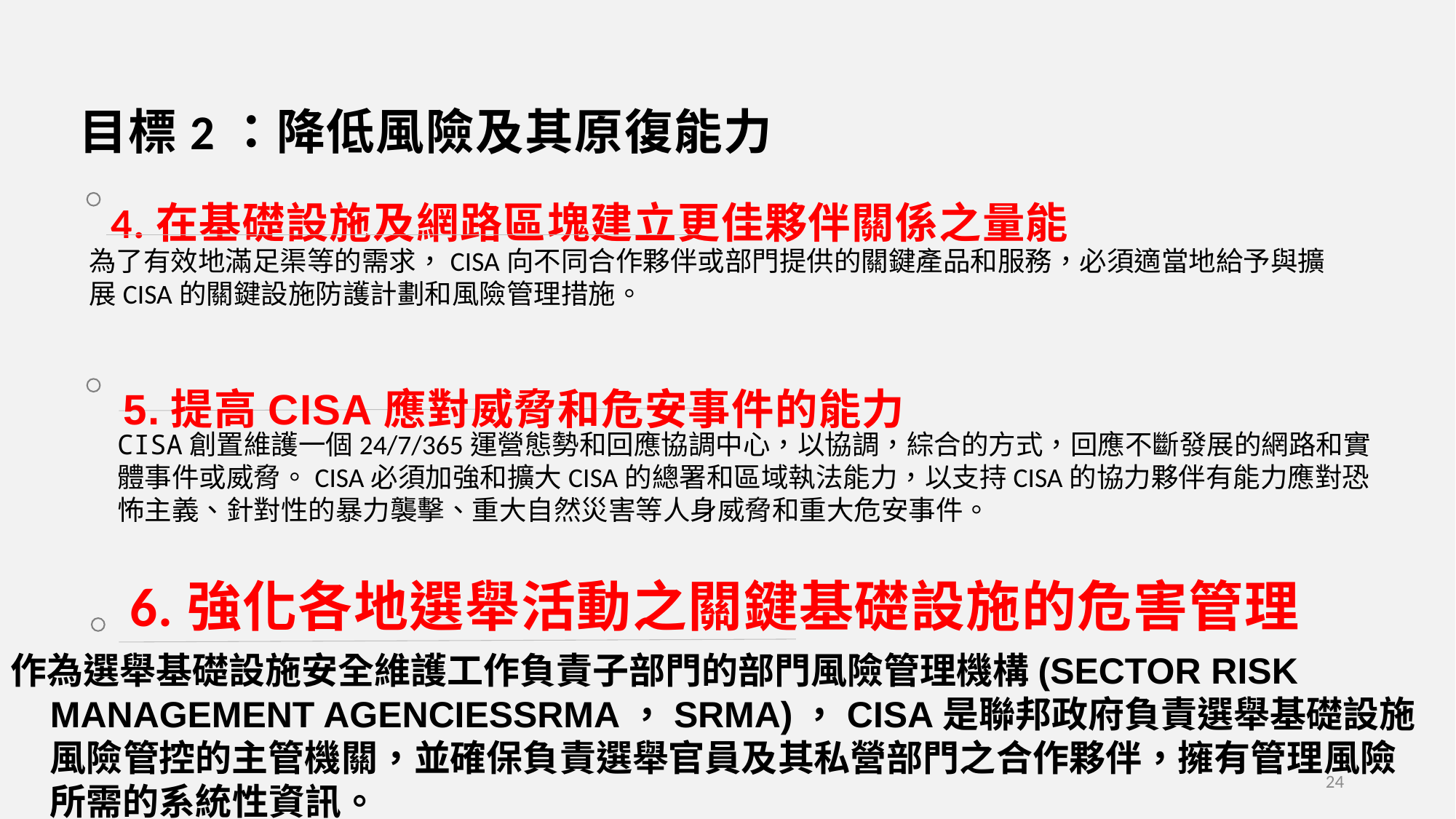

目標2：降低風險及其原復能力
4.在基礎設施及網路區塊建立更佳夥伴關係之量能

為了有效地滿足渠等的需求，CISA向不同合作夥伴或部門提供的關鍵產品和服務，必須適當地給予與擴展CISA的關鍵設施防護計劃和風險管理措施。
5.提高CISA應對威脅和危安事件的能力

CISA創置維護一個24/7/365運營態勢和回應協調中心，以協調，綜合的方式，回應不斷發展的網路和實體事件或威脅。CISA必須加強和擴大CISA的總署和區域執法能力，以支持CISA的協力夥伴有能力應對恐怖主義、針對性的暴力襲擊、重大自然災害等人身威脅和重大危安事件。
6.強化各地選舉活動之關鍵基礎設施的危害管理

作為選舉基礎設施安全維護工作負責子部門的部門風險管理機構(SECTOR RISK MANAGEMENT AGENCIESSRMA，SRMA)，CISA是聯邦政府負責選舉基礎設施風險管控的主管機關，並確保負責選舉官員及其私營部門之合作夥伴，擁有管理風險所需的系統性資訊。

24